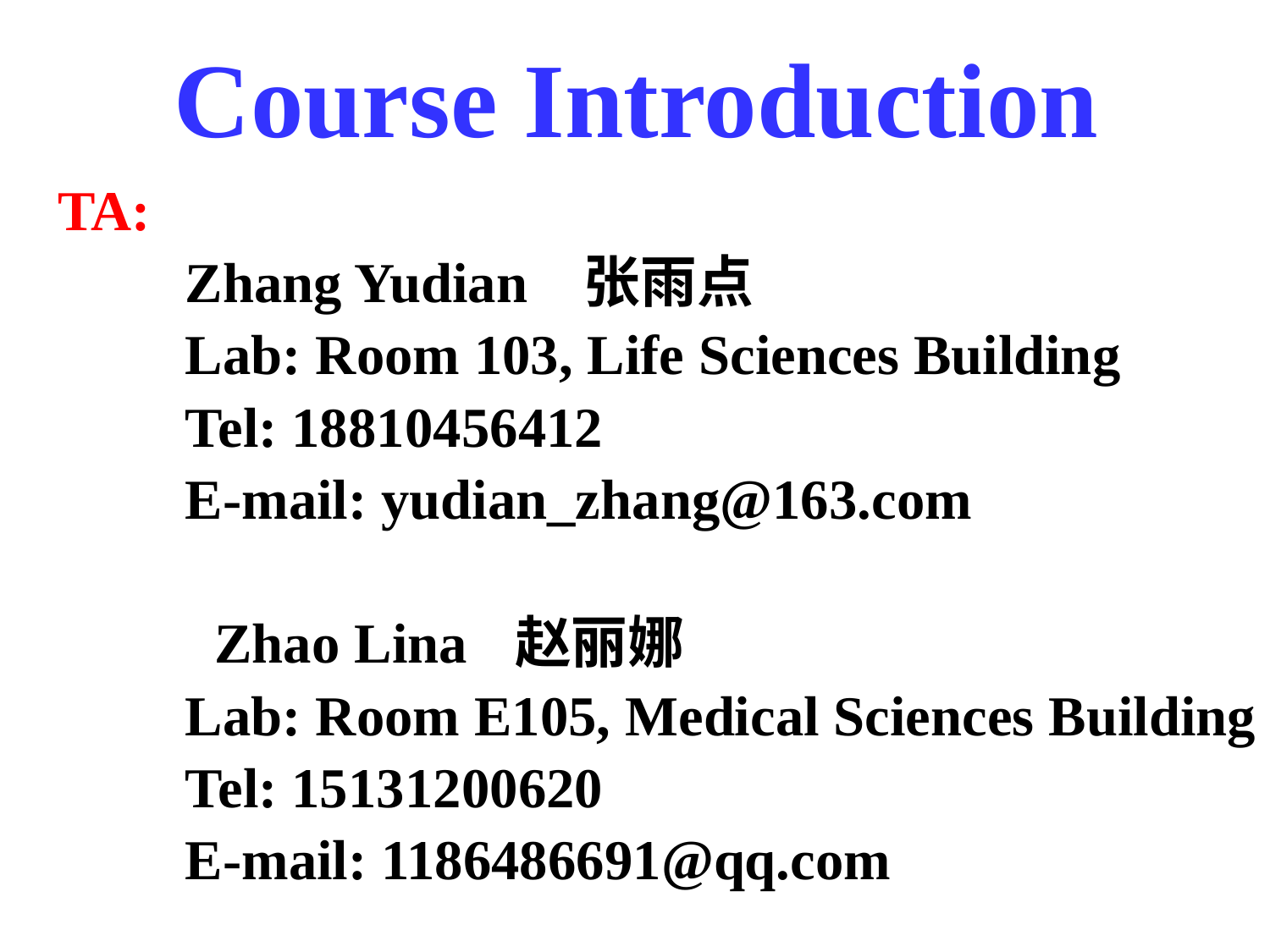

# Course Introduction
TA:
         Zhang Yudian   张雨点
         Lab: Room 103, Life Sciences Building
         Tel: 18810456412
         E-mail: yudian_zhang@163.com

		Zhao Lina 赵丽娜
         Lab: Room E105, Medical Sciences Building
         Tel: 15131200620
         E-mail: 1186486691@qq.com